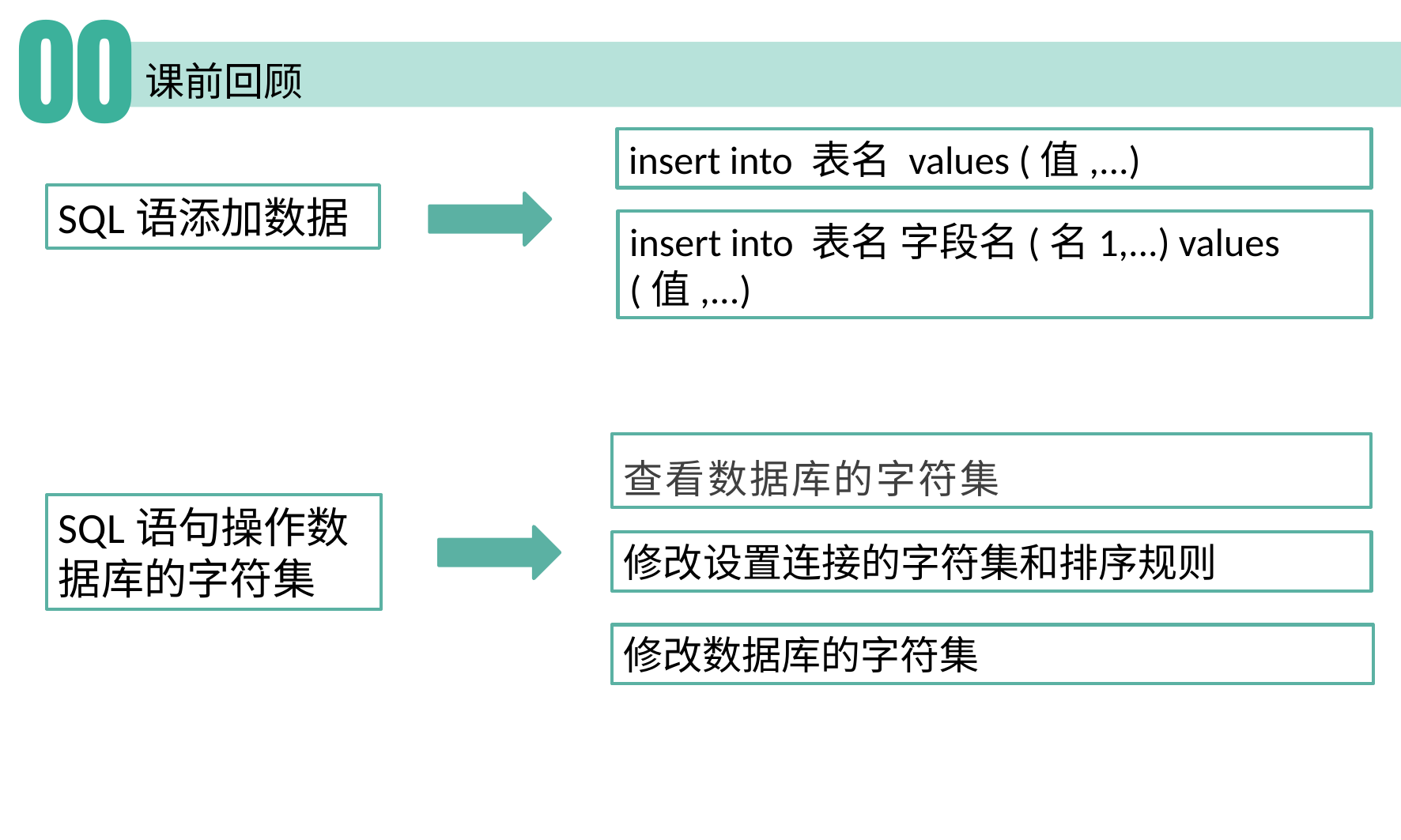

00

课前回顾
insert into 表名 values (值,...)
SQL语添加数据

insert into 表名 字段名(名1,...) values (值,...)
查看数据库的字符集

SQL语句操作数据库的字符集

修改设置连接的字符集和排序规则
修改数据库的字符集